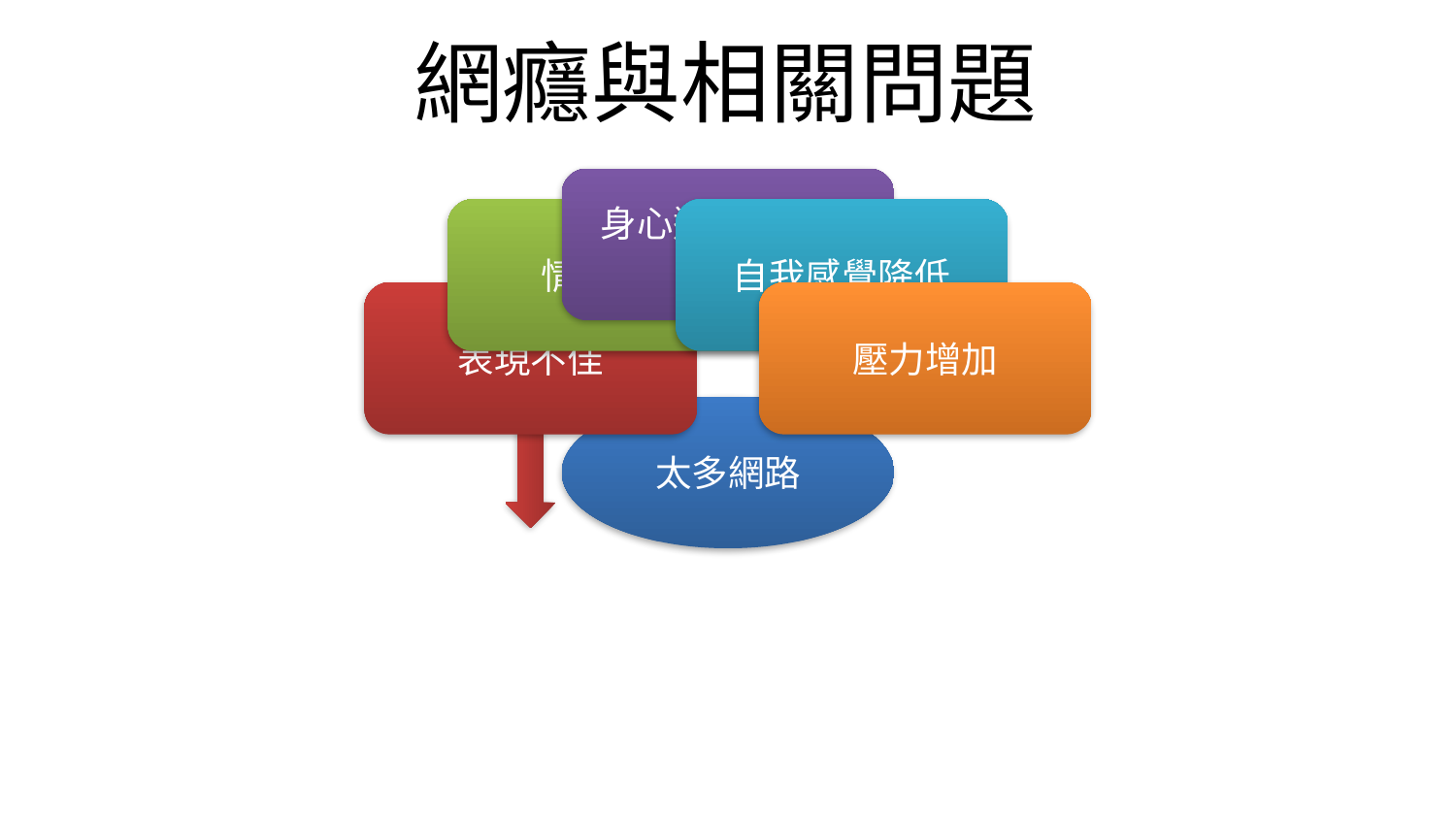

# 網癮與相關問題
太多網路
表現不佳
情緒不佳
自我感覺降低
壓力增加